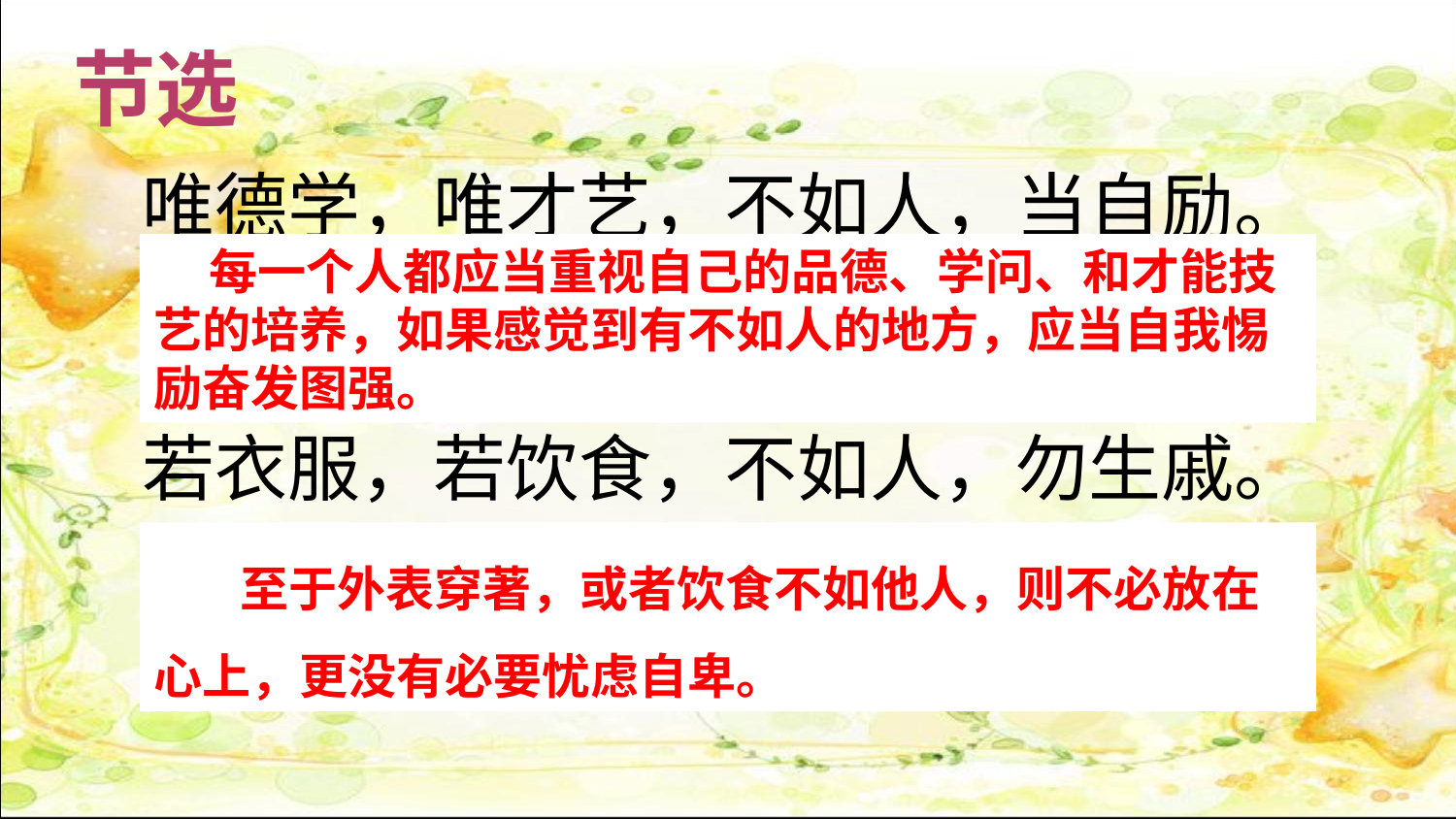

节选
唯德学，唯才艺，不如人，当自励。

若衣服，若饮食，不如人，勿生戚。

                    ——《弟子规》
    每一个人都应当重视自己的品德、学问、和才能技艺的培养，如果感觉到有不如人的地方，应当自我惕励奋发图强。
至于外表穿著，或者饮食不如他人，则不必放在心上，更没有必要忧虑自卑。